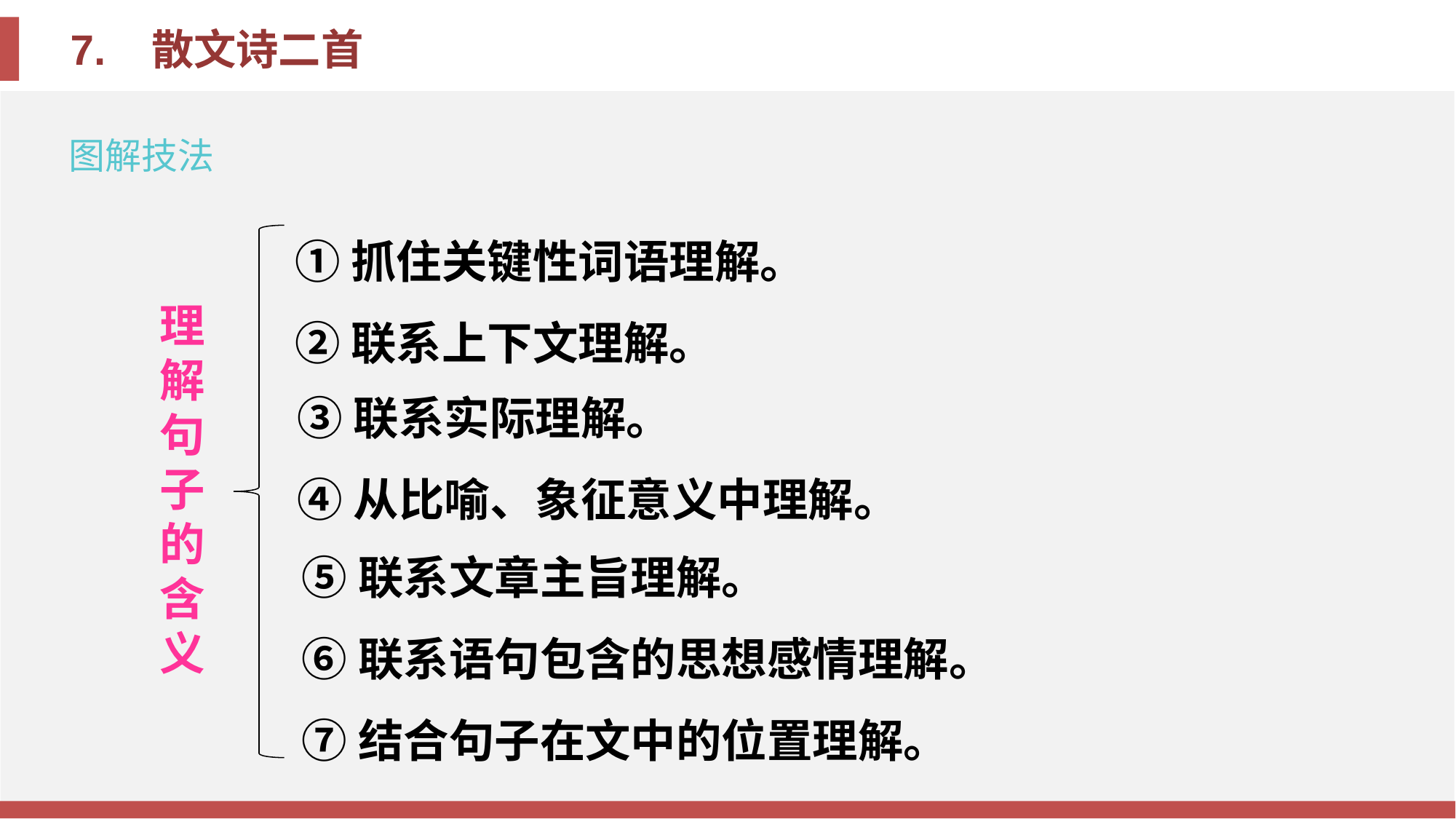

图解技法
①抓住关键性词语理解。
②联系上下文理解。

理解句子的含义
③联系实际理解。
④从比喻、象征意义中理解。
⑤联系文章主旨理解。
⑥联系语句包含的思想感情理解。
⑦结合句子在文中的位置理解。